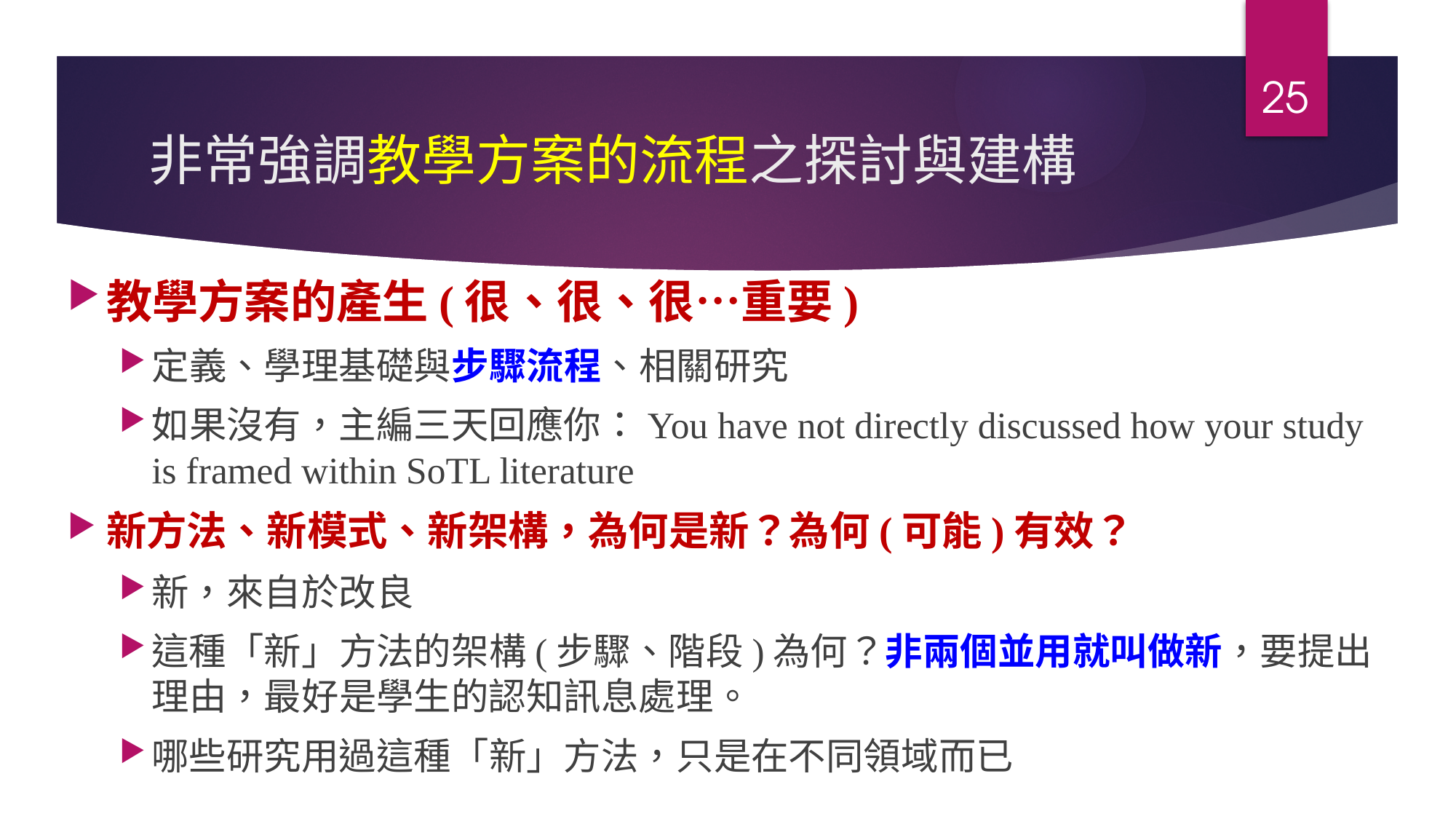

25
# 非常強調教學方案的流程之探討與建構
教學方案的產生(很、很、很…重要)
定義、學理基礎與步驟流程、相關研究
如果沒有，主編三天回應你：You have not directly discussed how your study is framed within SoTL literature
新方法、新模式、新架構，為何是新？為何(可能)有效？
新，來自於改良
這種「新」方法的架構(步驟、階段)為何？非兩個並用就叫做新，要提出理由，最好是學生的認知訊息處理。
哪些研究用過這種「新」方法，只是在不同領域而已